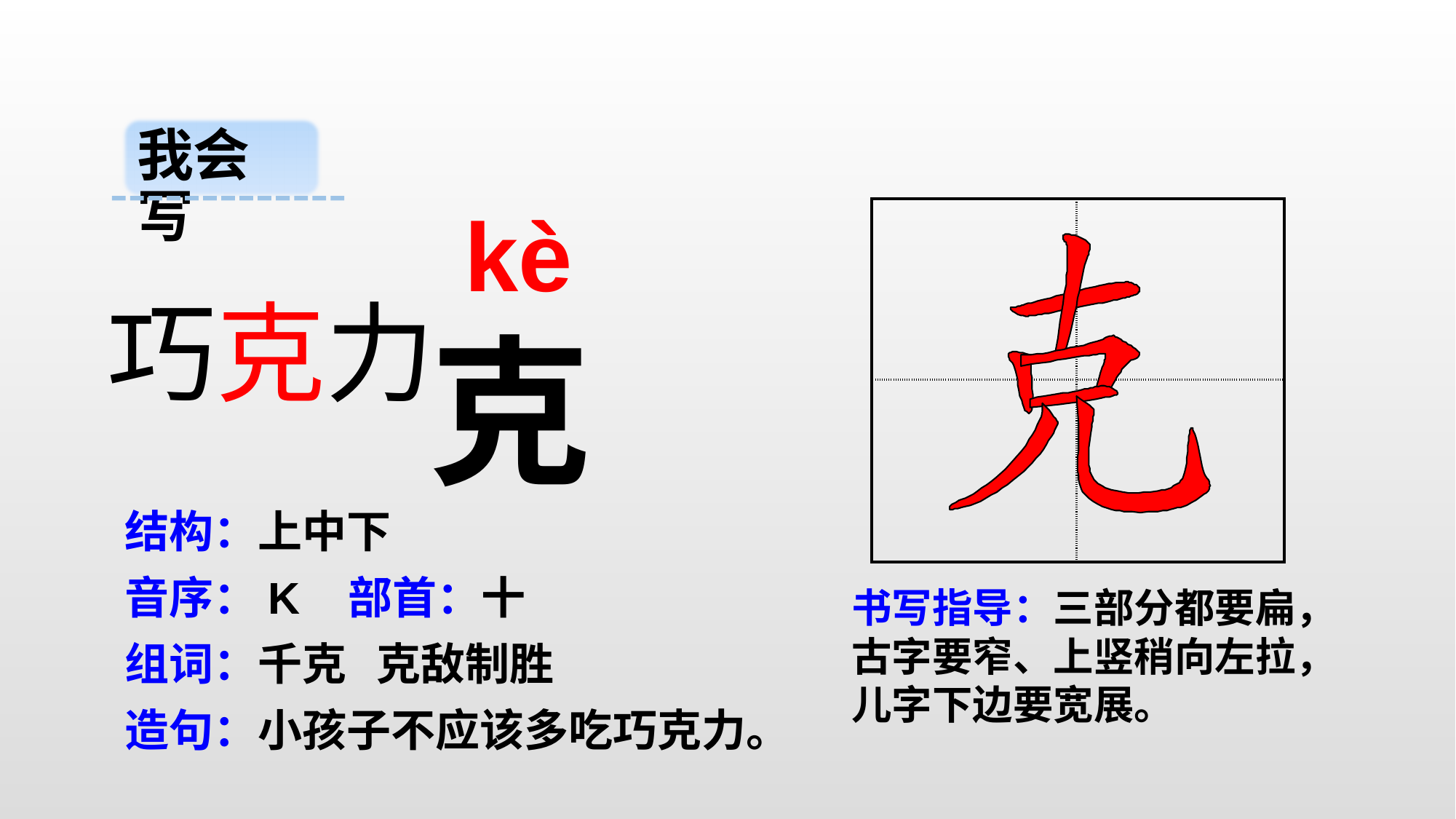

我会写

kè
|  |  |
| --- | --- |
|  |  |

巧克力

克

结构：上中下
音序：K   部首：十
书写指导：三部分都要扁，古字要窄、上竖稍向左拉，儿字下边要宽展。
组词：千克   克敌制胜
造句：小孩子不应该多吃巧克力。